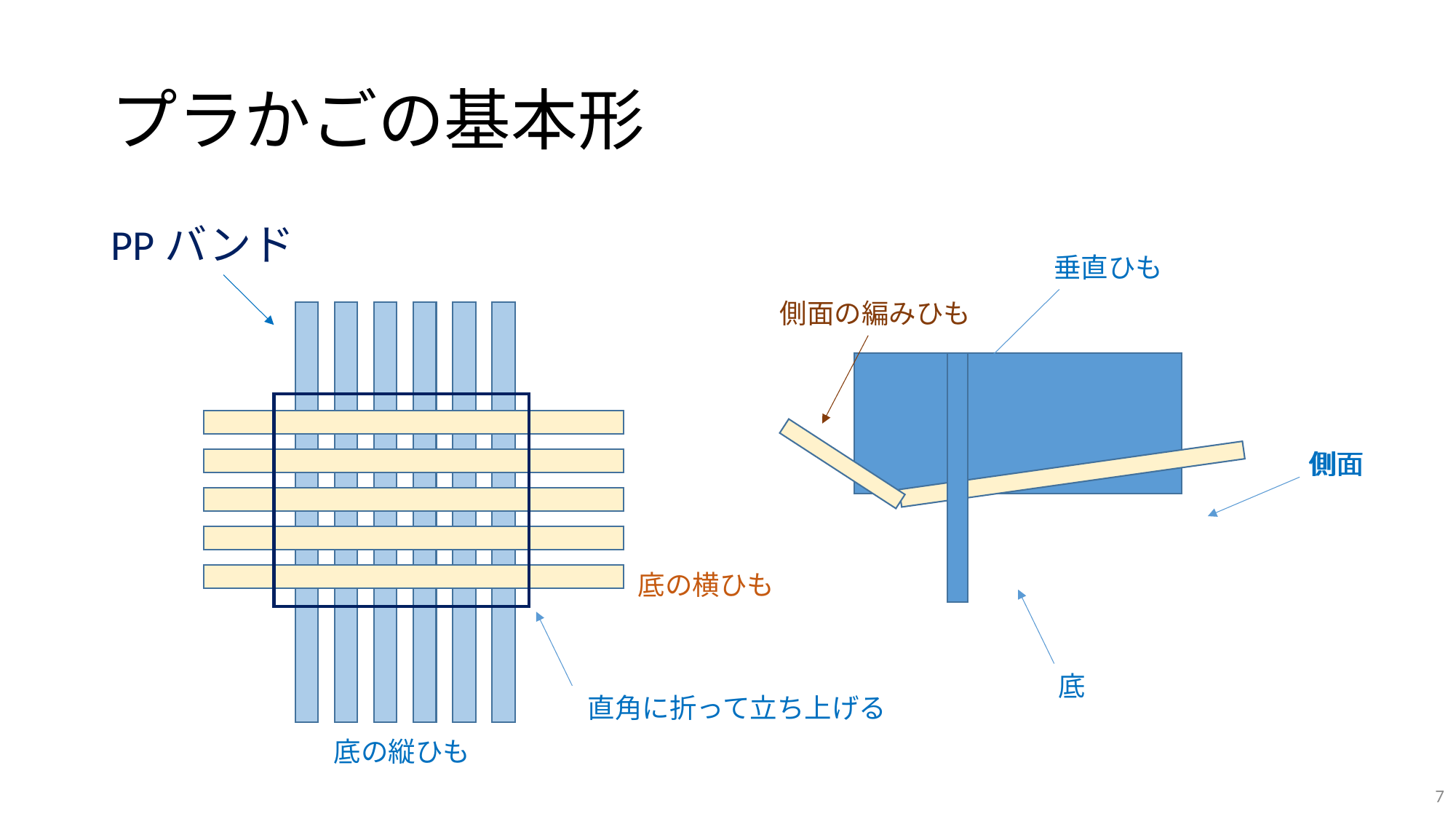

# プラかごの基本形

PPバンド
垂直ひも

側面の編みひも

側面
側面
底の横ひも
底
直角に折って立ち上げる

底の縦ひも
7